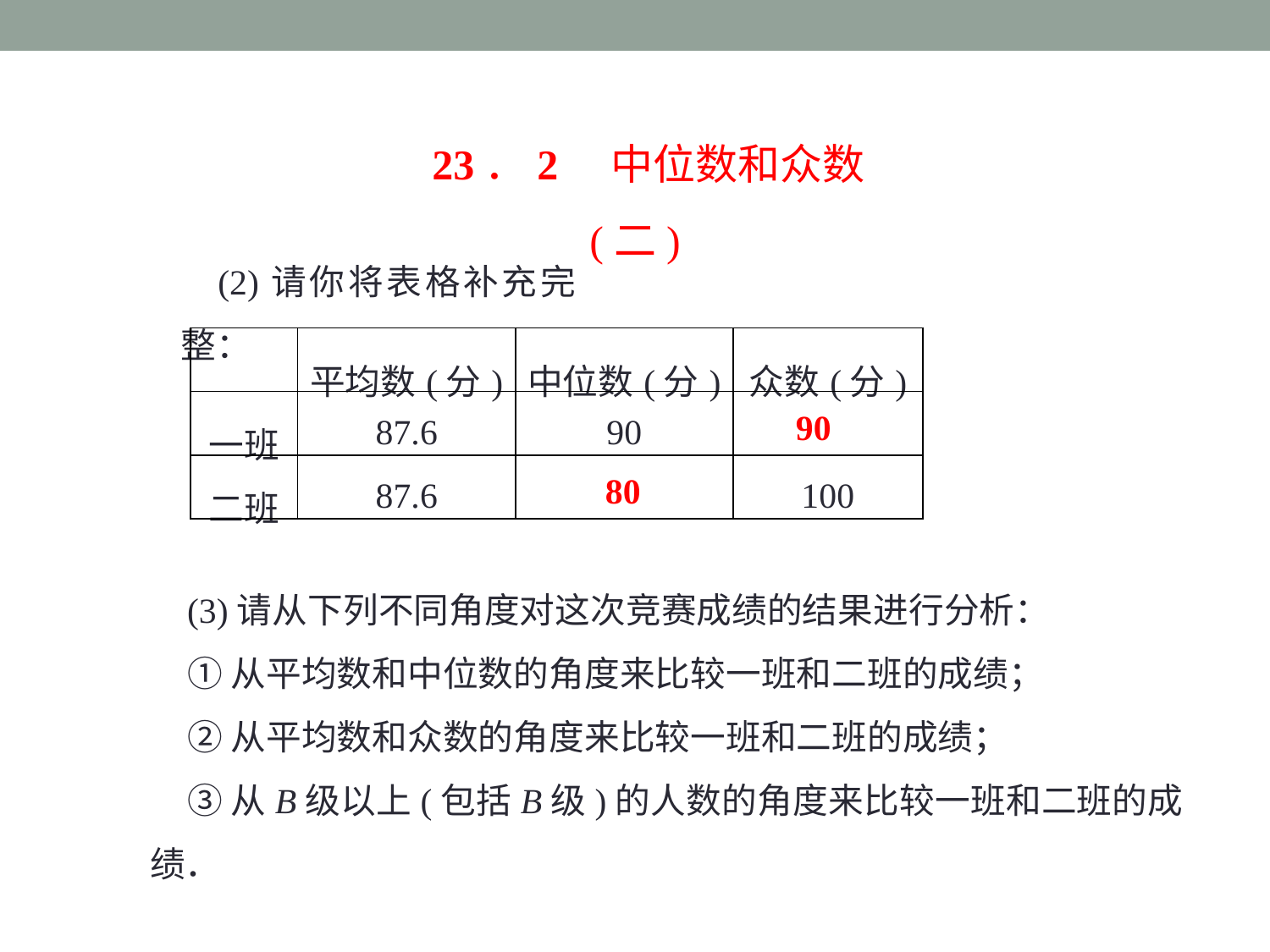

23．2　中位数和众数(二)
(2)请你将表格补充完整：
|  | 平均数(分) | 中位数(分) | 众数(分) |
| --- | --- | --- | --- |
| 一班 | 87.6 | 90 |  |
| 二班 | 87.6 |  | 100 |
90
80
(3)请从下列不同角度对这次竞赛成绩的结果进行分析：
①从平均数和中位数的角度来比较一班和二班的成绩；
②从平均数和众数的角度来比较一班和二班的成绩；
③从B级以上(包括B级)的人数的角度来比较一班和二班的成绩．